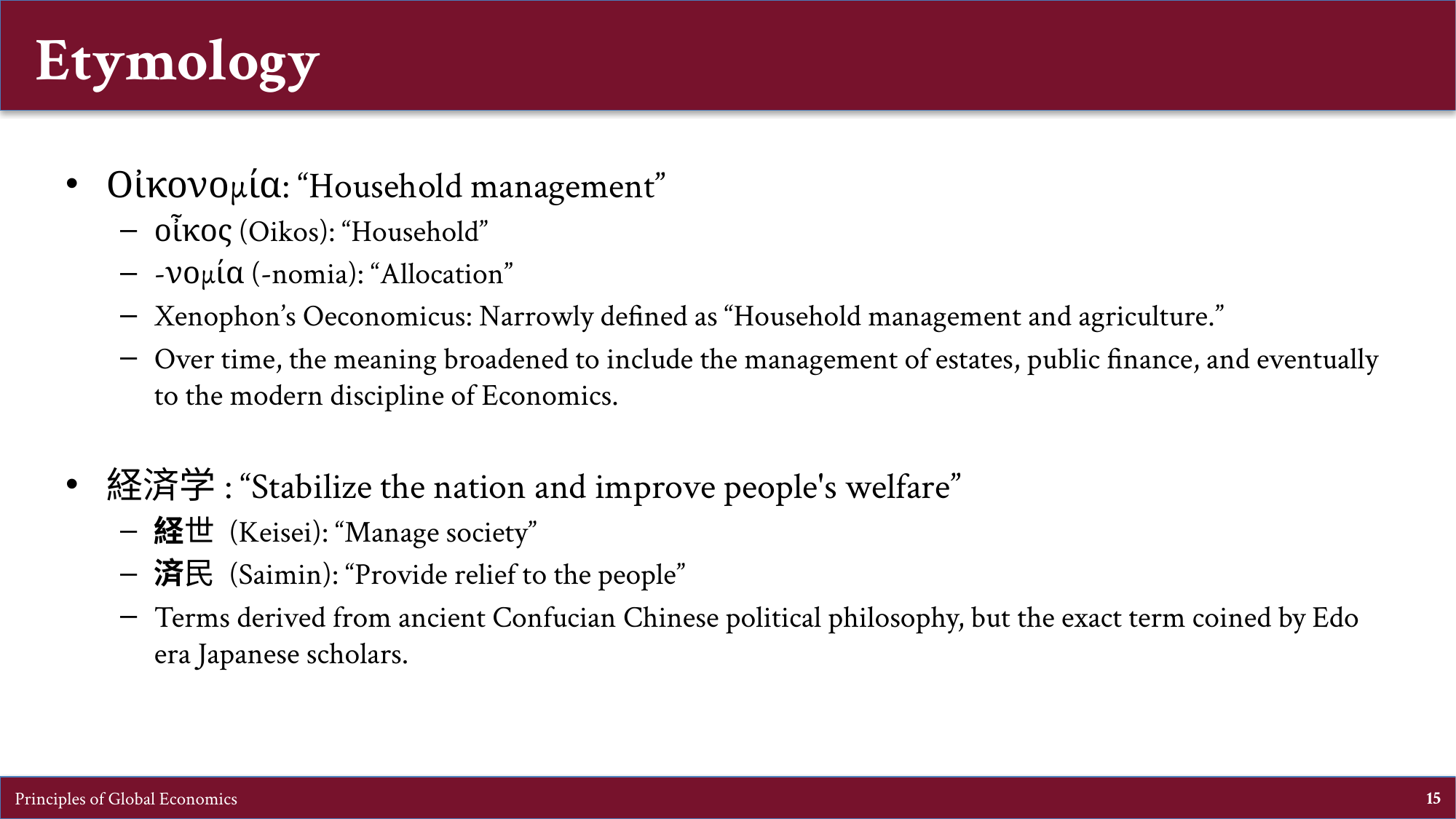

# Etymology
Οἰκονομία: “Household management”
οἶκος (Oikos): “Household”
-νομία (-nomia): “Allocation”
Xenophon’s Oeconomicus: Narrowly defined as “Household management and agriculture.”
Over time, the meaning broadened to include the management of estates, public finance, and eventually to the modern discipline of Economics.

経済学: “Stabilize the nation and improve people's welfare”
経世 (Keisei): “Manage society”
済民 (Saimin): “Provide relief to the people”
Terms derived from ancient Confucian Chinese political philosophy, but the exact term coined by Edo era Japanese scholars.

 Principles of Global Economics
15